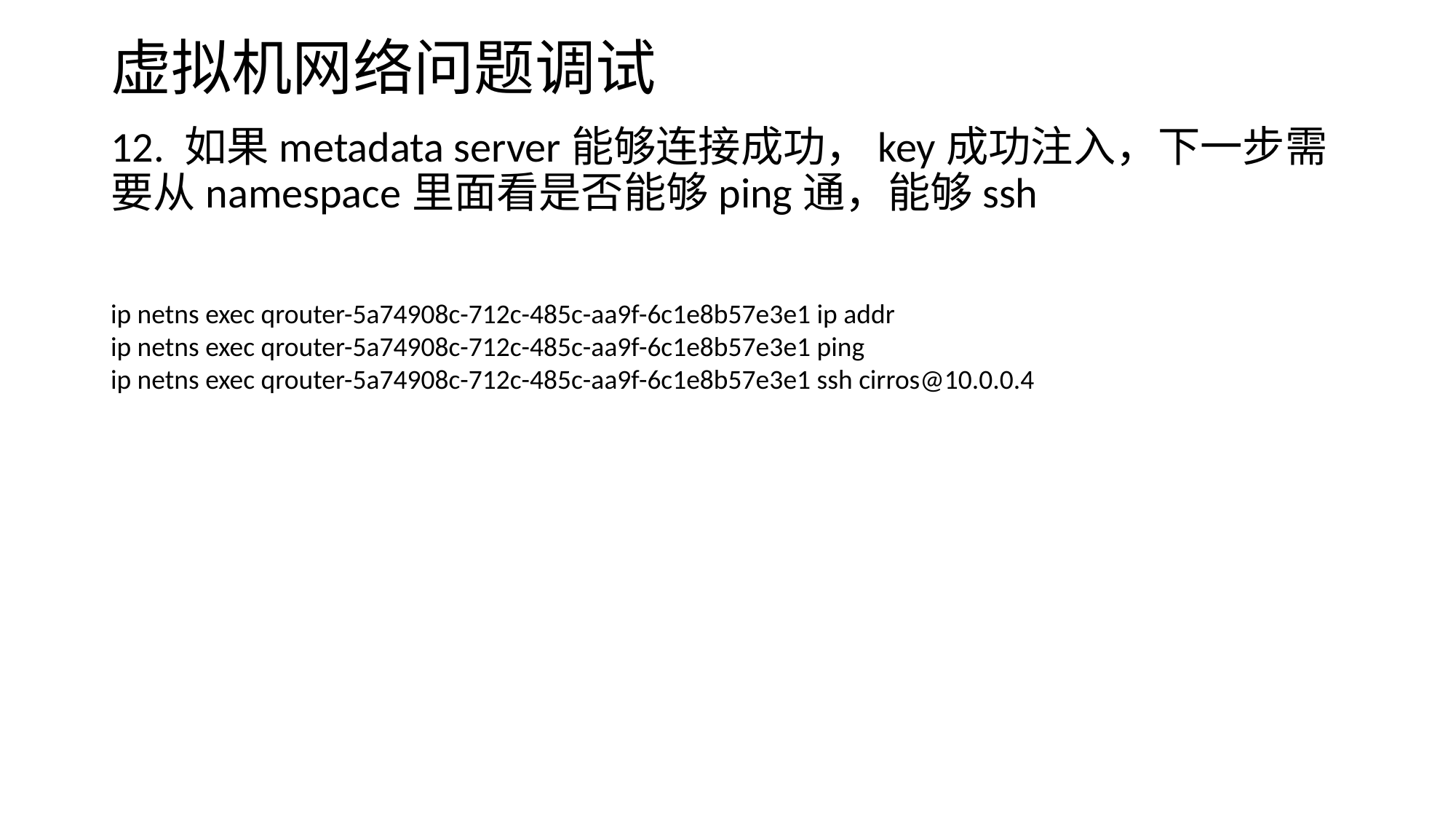

# 虚拟机网络问题调试
12. 如果metadata server能够连接成功，key成功注入，下一步需要从namespace里面看是否能够ping通，能够ssh

ip netns exec qrouter-5a74908c-712c-485c-aa9f-6c1e8b57e3e1 ip addr
ip netns exec qrouter-5a74908c-712c-485c-aa9f-6c1e8b57e3e1 ping
ip netns exec qrouter-5a74908c-712c-485c-aa9f-6c1e8b57e3e1 ssh cirros@10.0.0.4